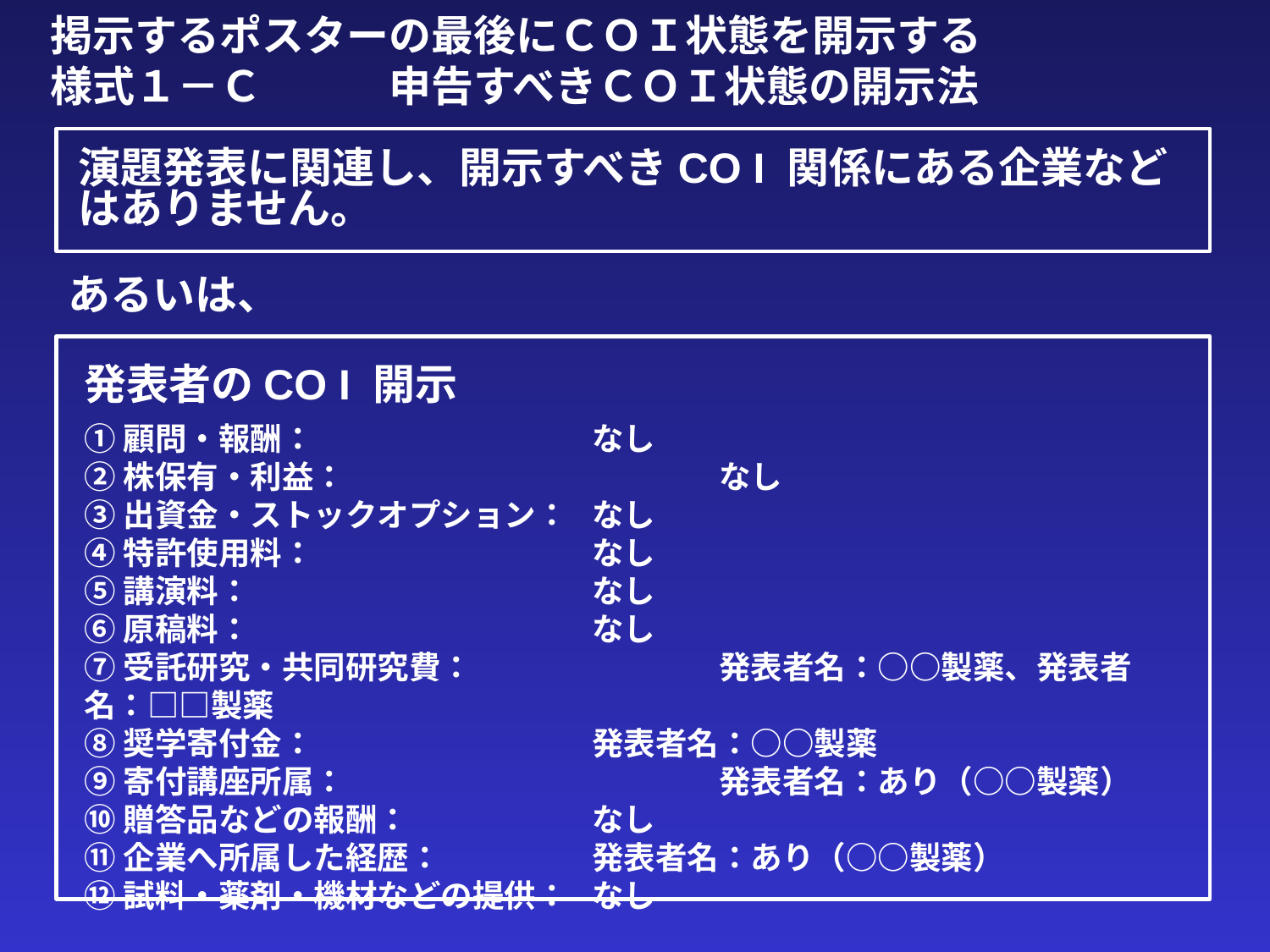

掲示するポスターの最後にＣＯＩ状態を開示する
様式１－Ｃ　　　申告すべきＣＯＩ状態の開示法

演題発表に関連し、開示すべきCO I 関係にある企業などはありません。
あるいは、

発表者のCO I 開示
①顧問・報酬：			なし
②株保有・利益：			なし
③出資金・ストックオプション：	なし
④特許使用料：			なし
⑤講演料：			なし
⑥原稿料：			なし
⑦受託研究・共同研究費：		発表者名：○○製薬、発表者名：□□製薬
⑧奨学寄付金：			発表者名：○○製薬
⑨寄付講座所属：			発表者名：あり（○○製薬）
⑩贈答品などの報酬：		なし
⑪企業へ所属した経歴：		発表者名：あり（○○製薬）
⑫試料・薬剤・機材などの提供：	なし